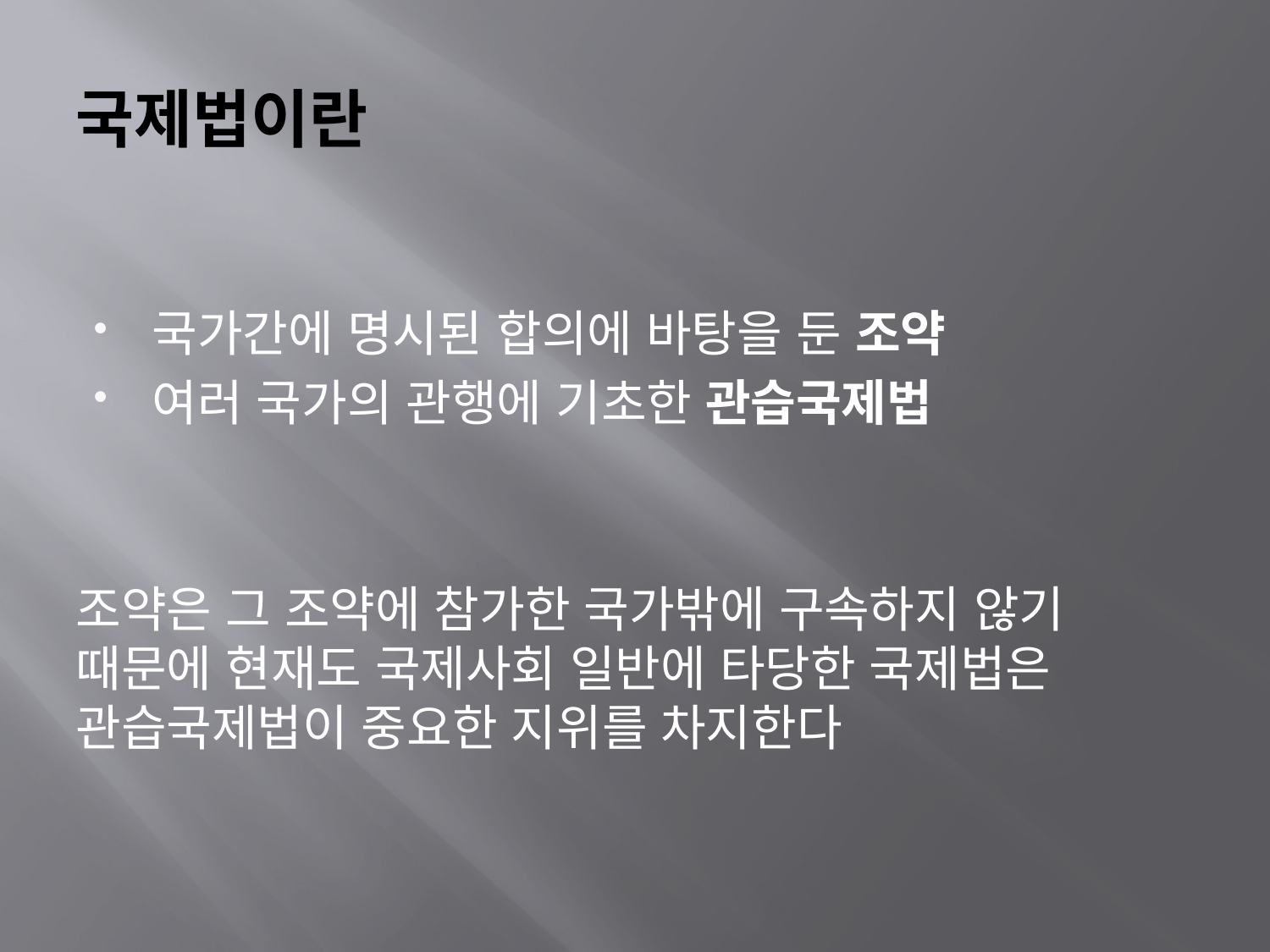

# 국제법이란
국가간에 명시된 합의에 바탕을 둔 조약
여러 국가의 관행에 기초한 관습국제법

조약은 그 조약에 참가한 국가밖에 구속하지 않기 때문에 현재도 국제사회 일반에 타당한 국제법은 관습국제법이 중요한 지위를 차지한다